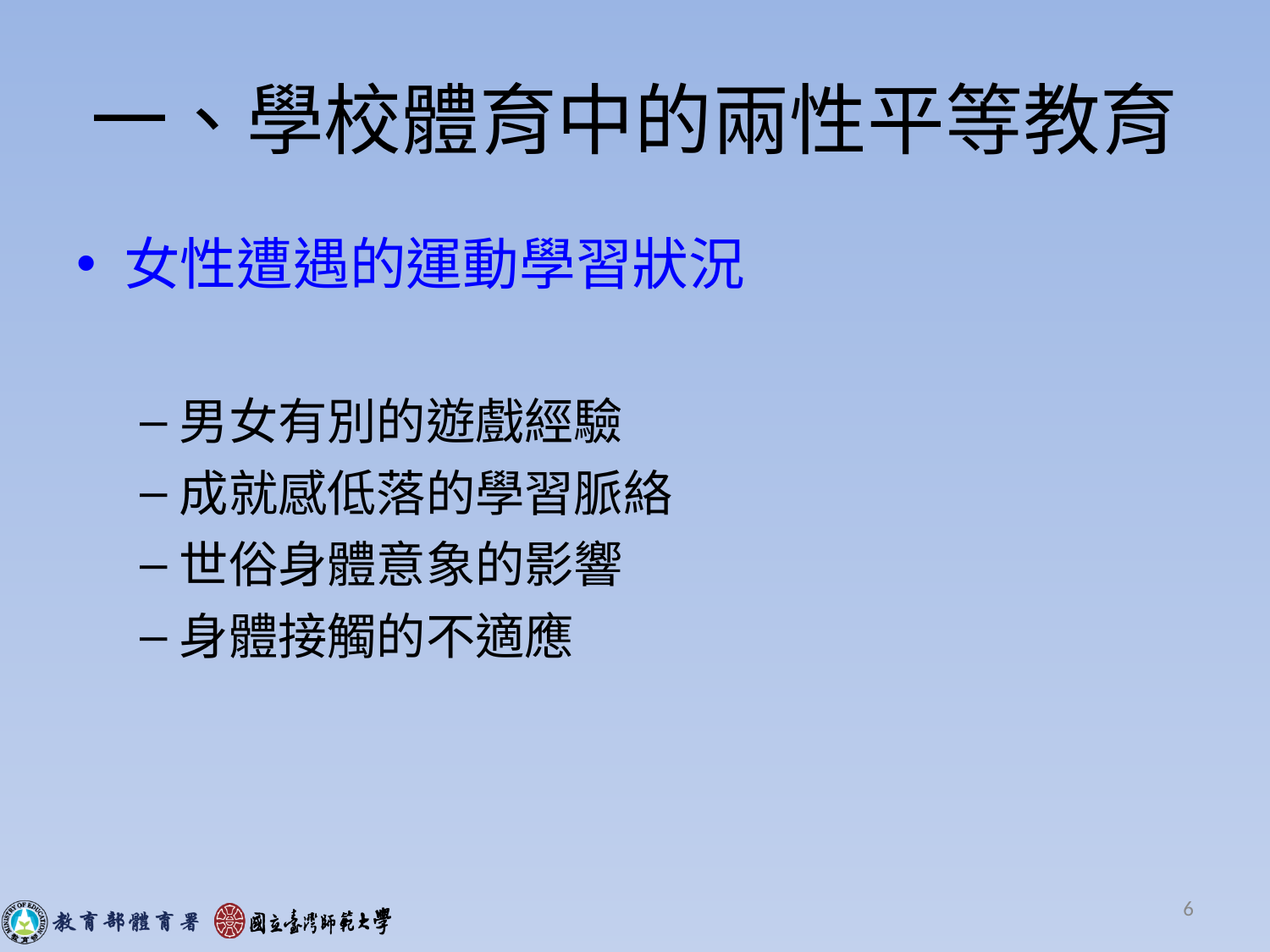

# 一、學校體育中的兩性平等教育
女性遭遇的運動學習狀況

男女有別的遊戲經驗
成就感低落的學習脈絡
世俗身體意象的影響
身體接觸的不適應
6